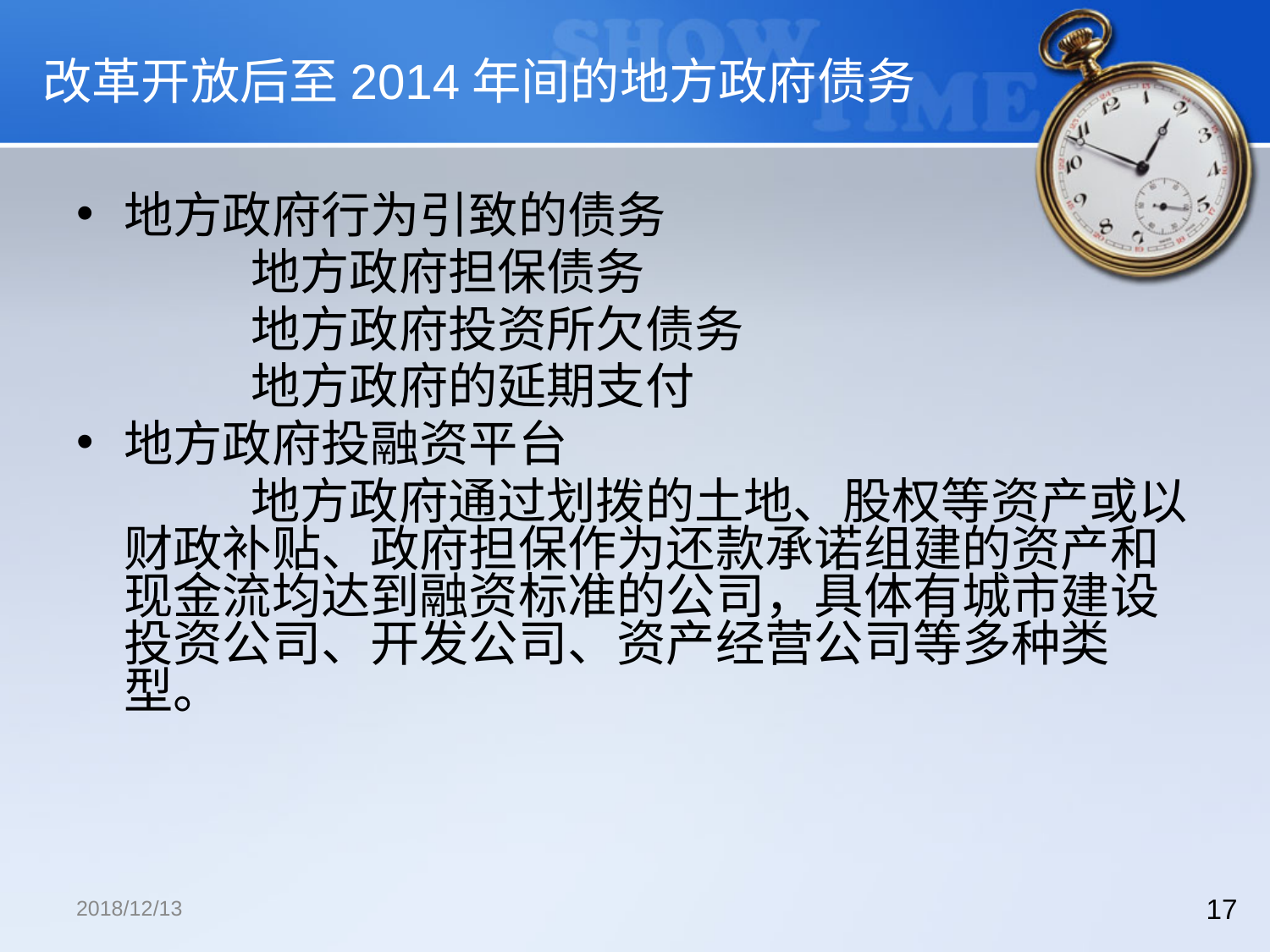

# 改革开放后至2014年间的地方政府债务
地方政府行为引致的债务
		地方政府担保债务
		地方政府投资所欠债务
		地方政府的延期支付
地方政府投融资平台
		地方政府通过划拨的土地、股权等资产或以财政补贴、政府担保作为还款承诺组建的资产和现金流均达到融资标准的公司，具体有城市建设投资公司、开发公司、资产经营公司等多种类型。
2018/12/13
17